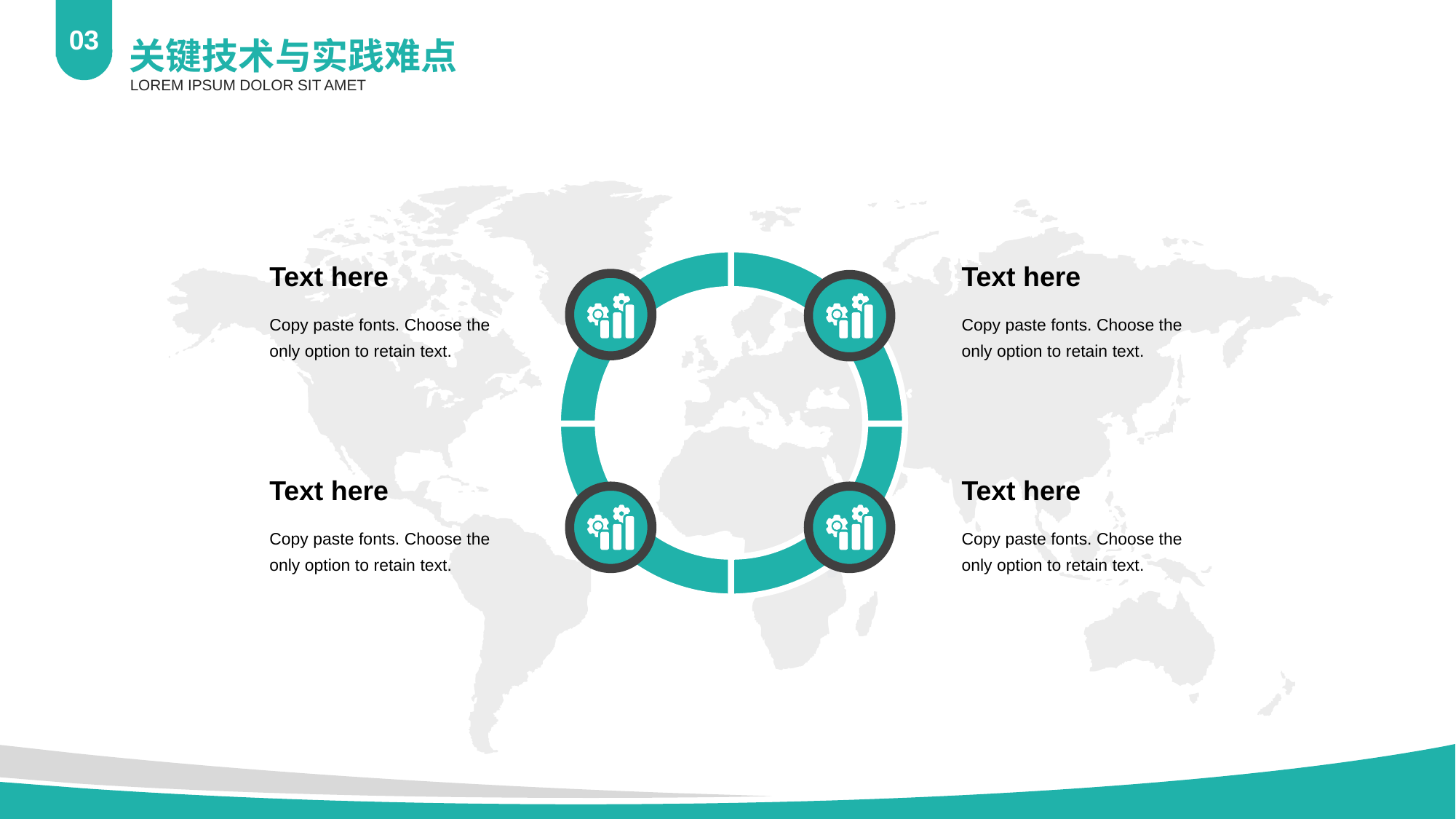

03
关键技术与实践难点
LOREM IPSUM DOLOR SIT AMET

Text here
Text here

Copy paste fonts. Choose the only option to retain text.
Copy paste fonts. Choose the only option to retain text.
Text here
Text here

Copy paste fonts. Choose the only option to retain text.
Copy paste fonts. Choose the only option to retain text.